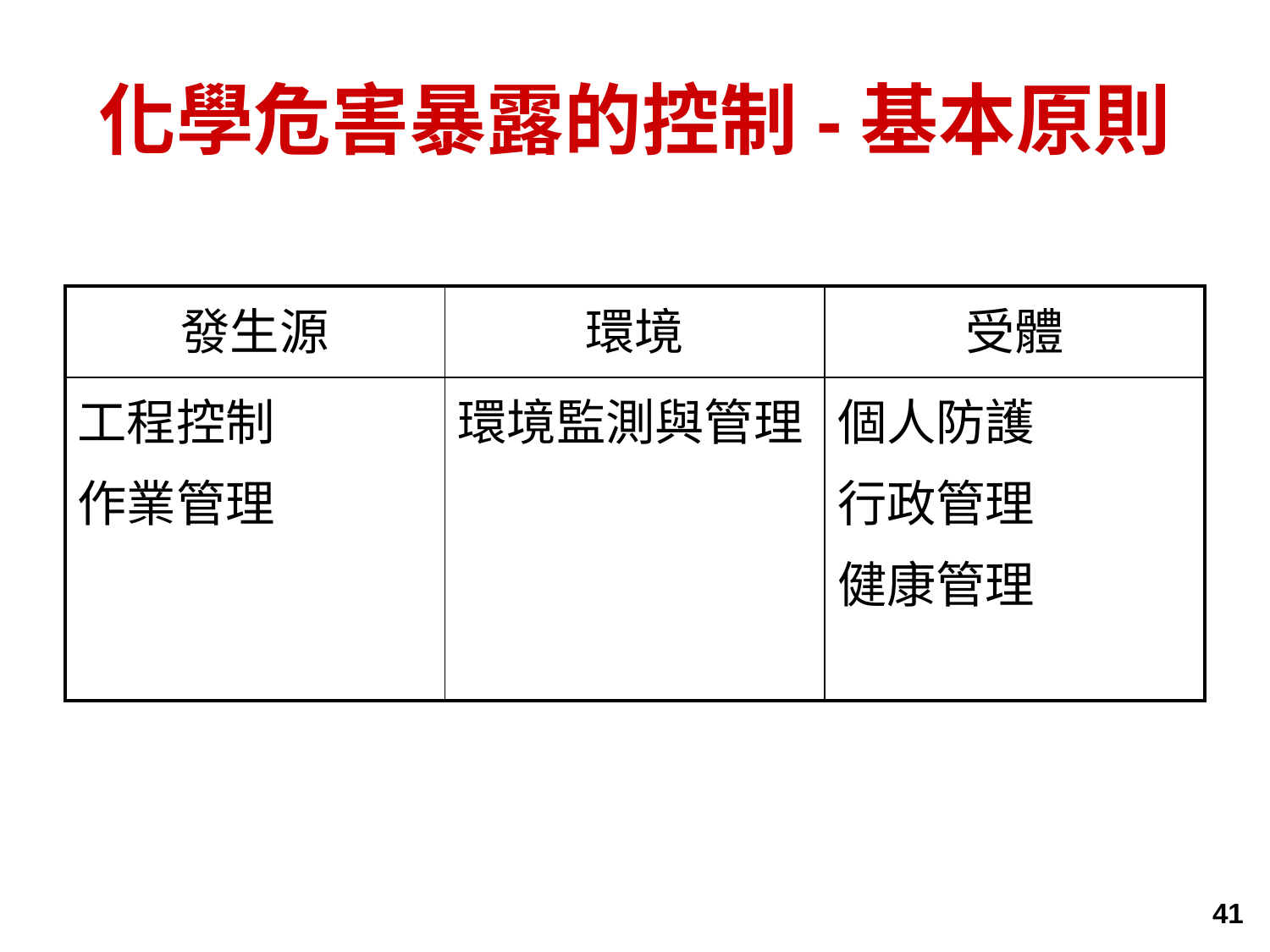

# 化學危害暴露的控制-基本原則
| 發生源 | 環境 | 受體 |
| --- | --- | --- |
| 工程控制 作業管理 | 環境監測與管理 | 個人防護 行政管理 健康管理 |
41